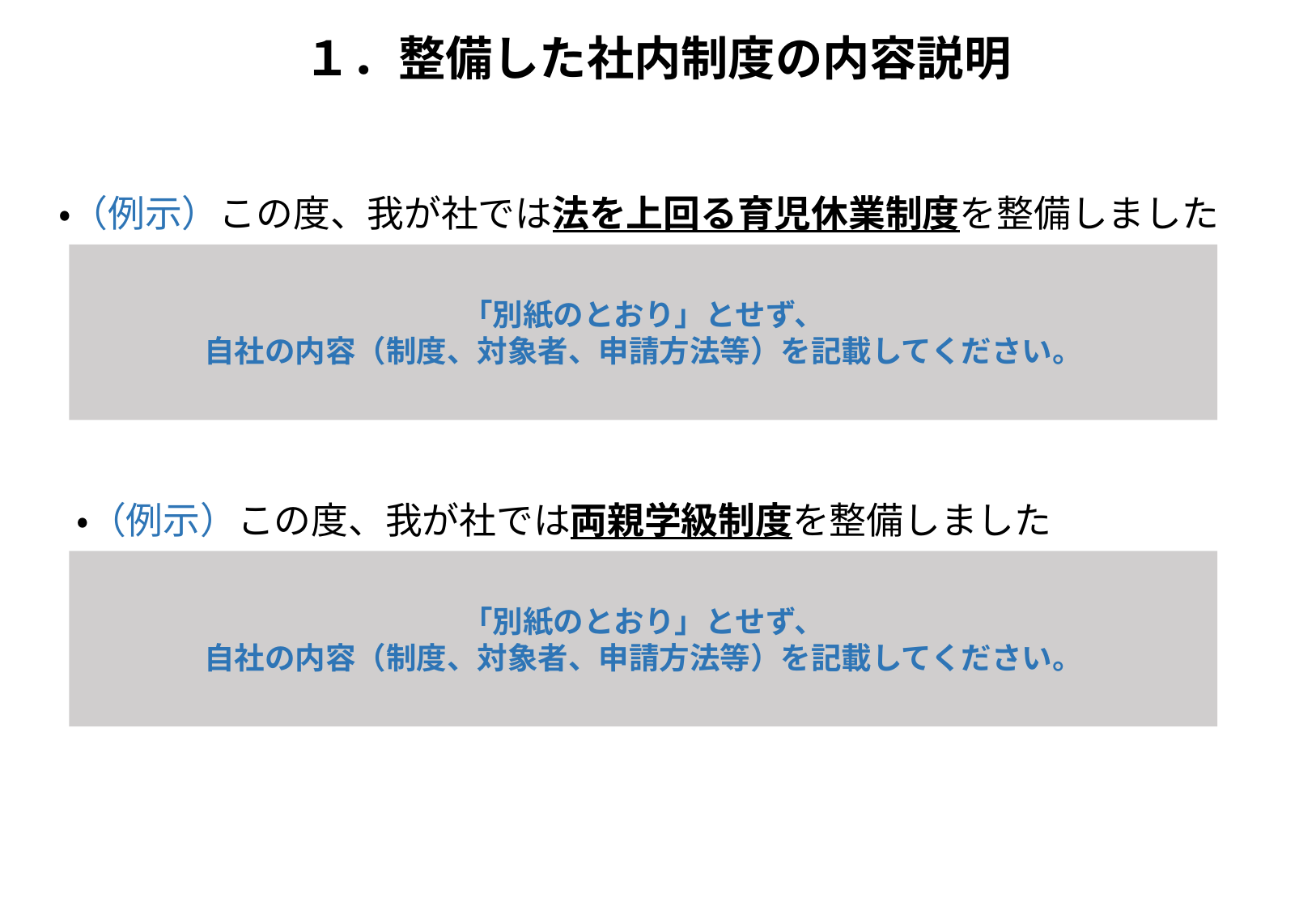

１．整備した社内制度の内容説明
・（例示）この度、我が社では法を上回る育児休業制度を整備しました

「別紙のとおり」とせず、
自社の内容（制度、対象者、申請方法等）を記載してください。

・（例示）この度、我が社では両親学級制度を整備しました

「別紙のとおり」とせず、
自社の内容（制度、対象者、申請方法等）を記載してください。